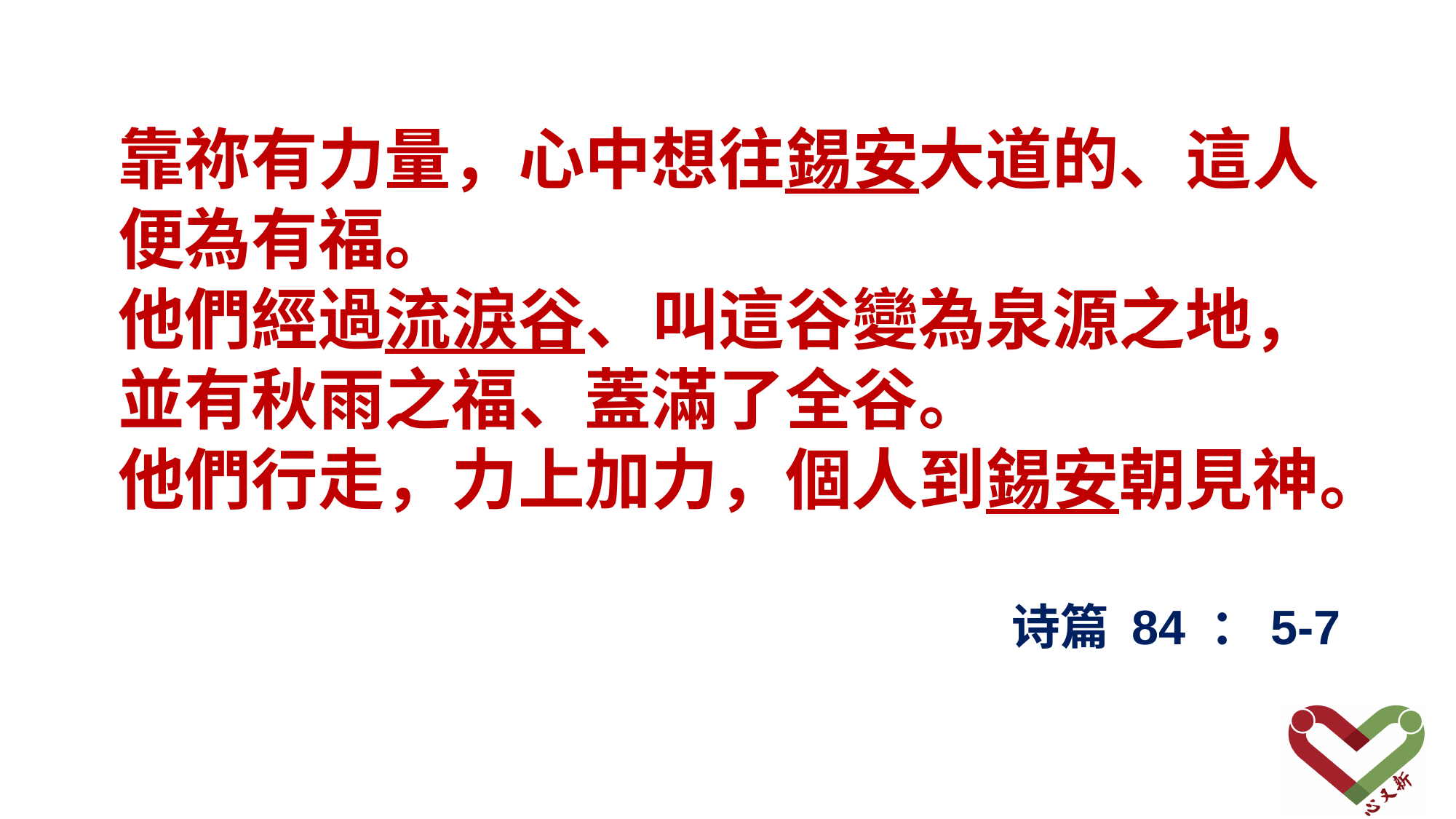

靠祢有力量，心中想往錫安大道的、這人便為有福。
他們經過流淚谷、叫這谷變為泉源之地，並有秋雨之福、蓋滿了全谷。
他們行走，力上加力，個人到錫安朝見神。
诗篇 84 ：5-7